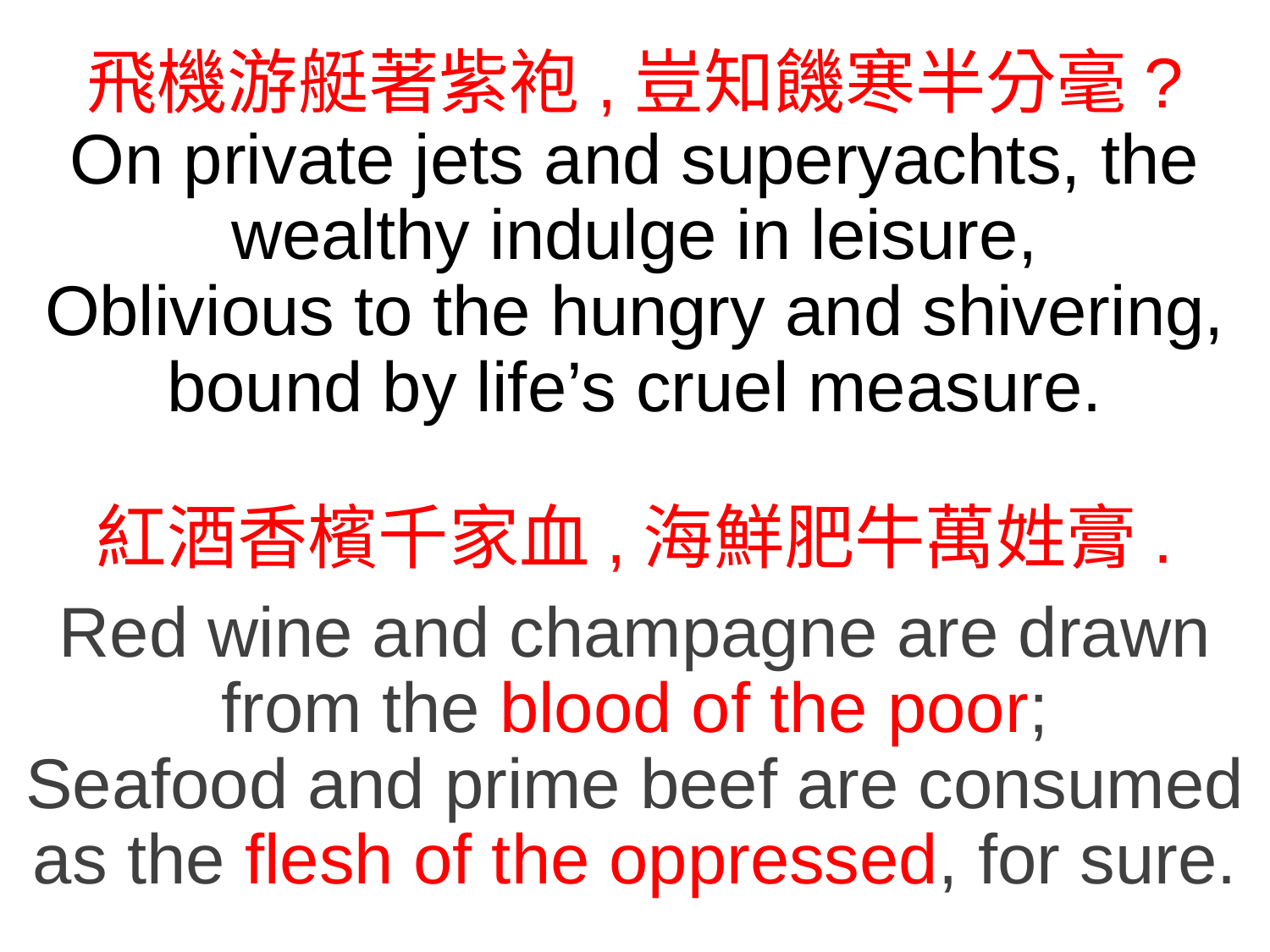

飛機游艇著紫袍,豈知饑寒半分毫?
On private jets and superyachts, the wealthy indulge in leisure,
Oblivious to the hungry and shivering, bound by life’s cruel measure.

紅酒香檳千家血,海鮮肥牛萬姓膏.
Red wine and champagne are drawn from the blood of the poor;
Seafood and prime beef are consumed as the flesh of the oppressed, for sure.